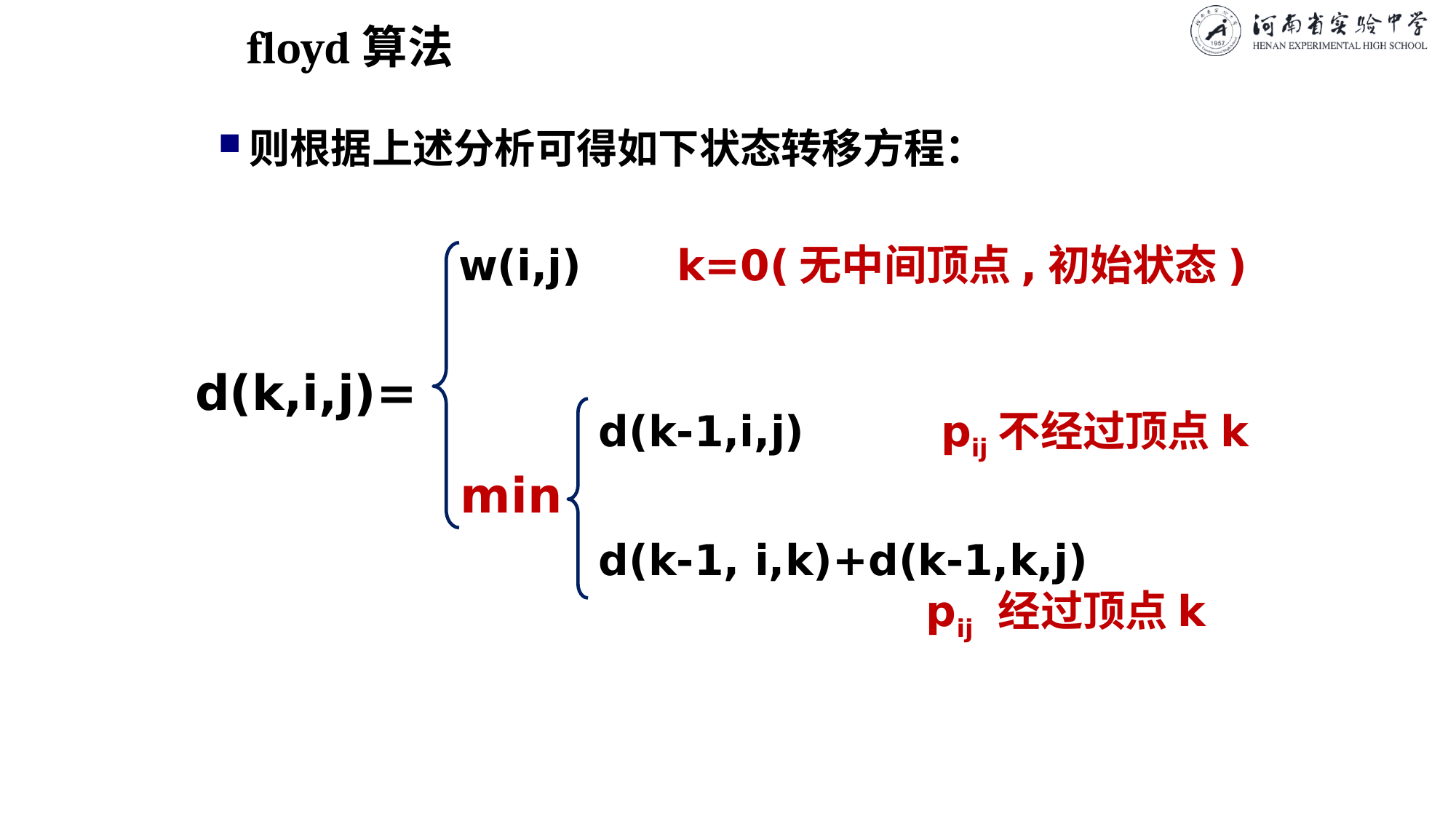

# floyd算法
则根据上述分析可得如下状态转移方程：
w(i,j)	k=0(无中间顶点,初始状态)

d(k,i,j)=

d(k-1,i,j)		 pij不经过顶点k
min
d(k-1, i,k)+d(k-1,k,j)
			pij 经过顶点k